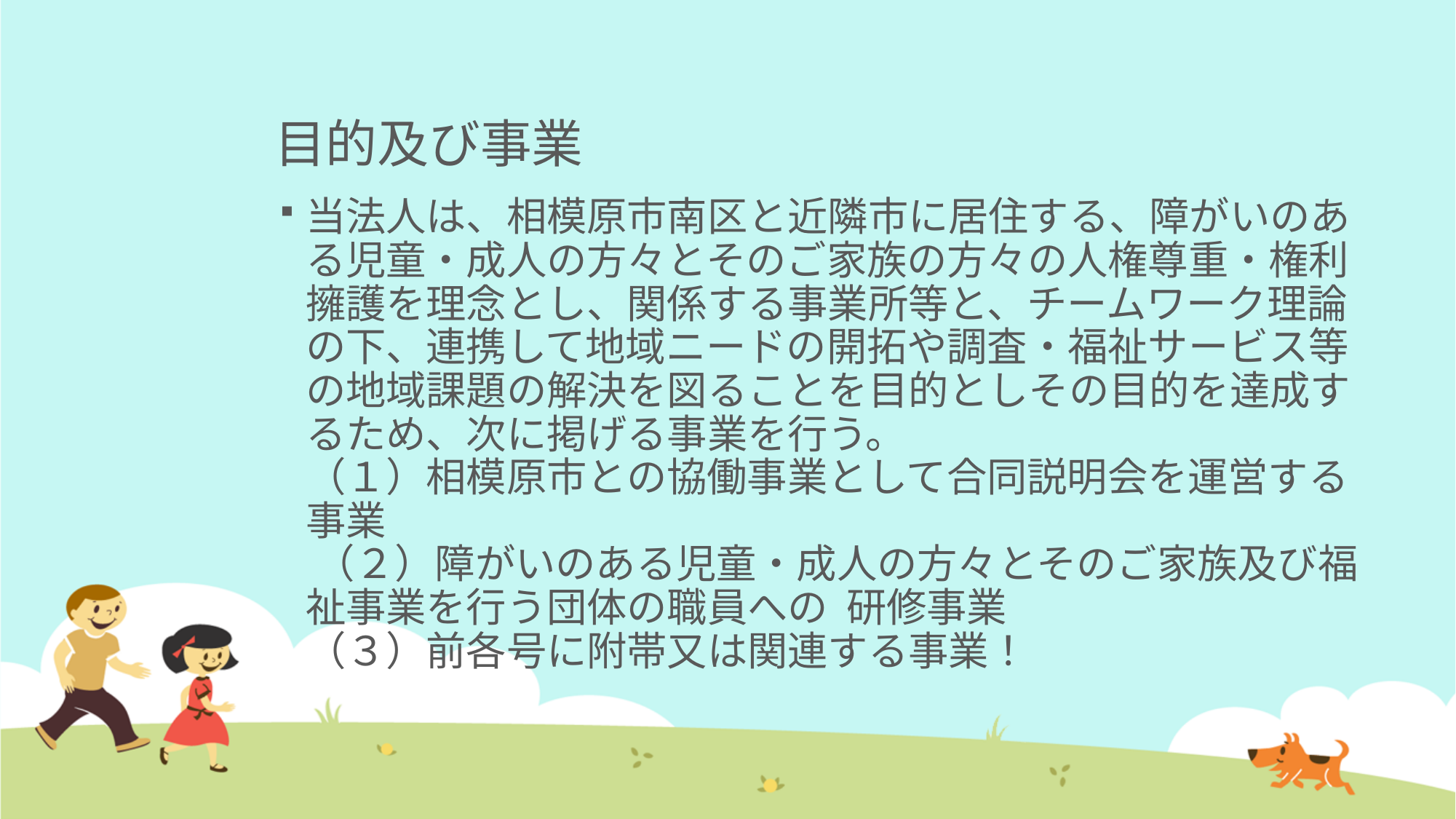

# 目的及び事業
当法人は、相模原市南区と近隣市に居住する、障がいのある児童・成人の方々とそのご家族の方々の人権尊重・権利擁護を理念とし、関係する事業所等と、チームワーク理論の下、連携して地域ニードの開拓や調査・福祉サービス等の地域課題の解決を図ることを目的としその目的を達成するため、次に掲げる事業を行う。 
（１）相模原市との協働事業として合同説明会を運営する事業 
 （２）障がいのある児童・成人の方々とそのご家族及び福祉事業を行う団体の職員への  研修事業
（３）前各号に附帯又は関連する事業！